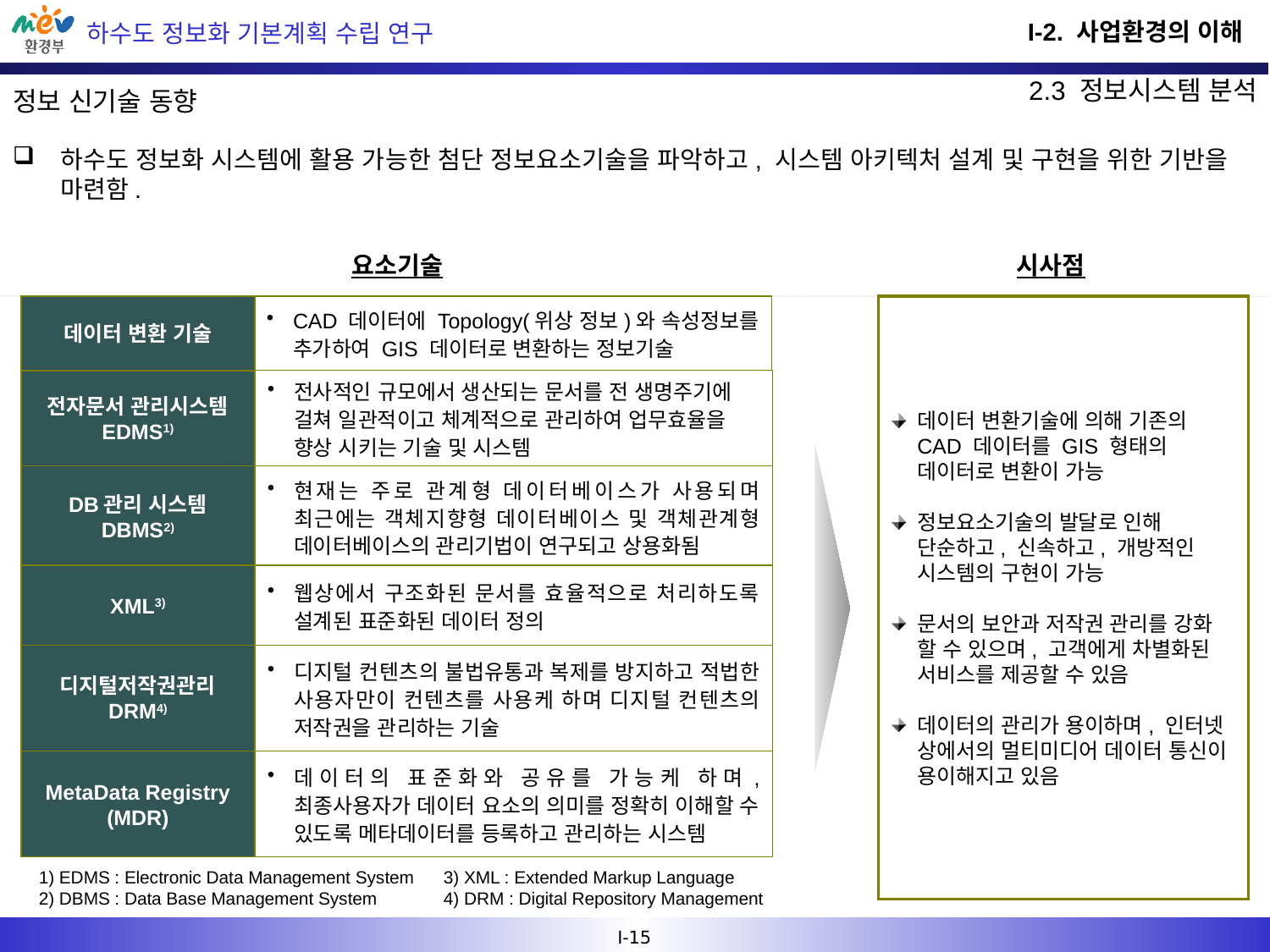

I-2. 사업환경의 이해
2.3 정보시스템 분석
정보 신기술 동향
하수도 정보화 시스템에 활용 가능한 첨단 정보요소기술을 파악하고, 시스템 아키텍처 설계 및 구현을 위한 기반을 마련함.
요소기술
시사점
데이터 변환 기술
CAD 데이터에 Topology(위상 정보)와 속성정보를 추가하여 GIS 데이터로 변환하는 정보기술
데이터 변환기술에 의해 기존의 CAD 데이터를 GIS 형태의 데이터로 변환이 가능
정보요소기술의 발달로 인해 단순하고, 신속하고, 개방적인 시스템의 구현이 가능
문서의 보안과 저작권 관리를 강화 할 수 있으며, 고객에게 차별화된 서비스를 제공할 수 있음
데이터의 관리가 용이하며, 인터넷 상에서의 멀티미디어 데이터 통신이 용이해지고 있음
전사적인 규모에서 생산되는 문서를 전 생명주기에 걸쳐 일관적이고 체계적으로 관리하여 업무효율을 향상 시키는 기술 및 시스템
전자문서 관리시스템
EDMS1)
DB관리 시스템
DBMS2)
현재는 주로 관계형 데이터베이스가 사용되며 최근에는 객체지향형 데이터베이스 및 객체관계형 데이터베이스의 관리기법이 연구되고 상용화됨
XML3)
웹상에서 구조화된 문서를 효율적으로 처리하도록 설계된 표준화된 데이터 정의

디지털저작권관리
DRM4)
디지털 컨텐츠의 불법유통과 복제를 방지하고 적법한 사용자만이 컨텐츠를 사용케 하며 디지털 컨텐츠의 저작권을 관리하는 기술
MetaData Registry
(MDR)
데이터의 표준화와 공유를 가능케 하며, 최종사용자가 데이터 요소의 의미를 정확히 이해할 수 있도록 메타데이터를 등록하고 관리하는 시스템
1) EDMS : Electronic Data Management System
2) DBMS : Data Base Management System
3) XML : Extended Markup Language
4) DRM : Digital Repository Management